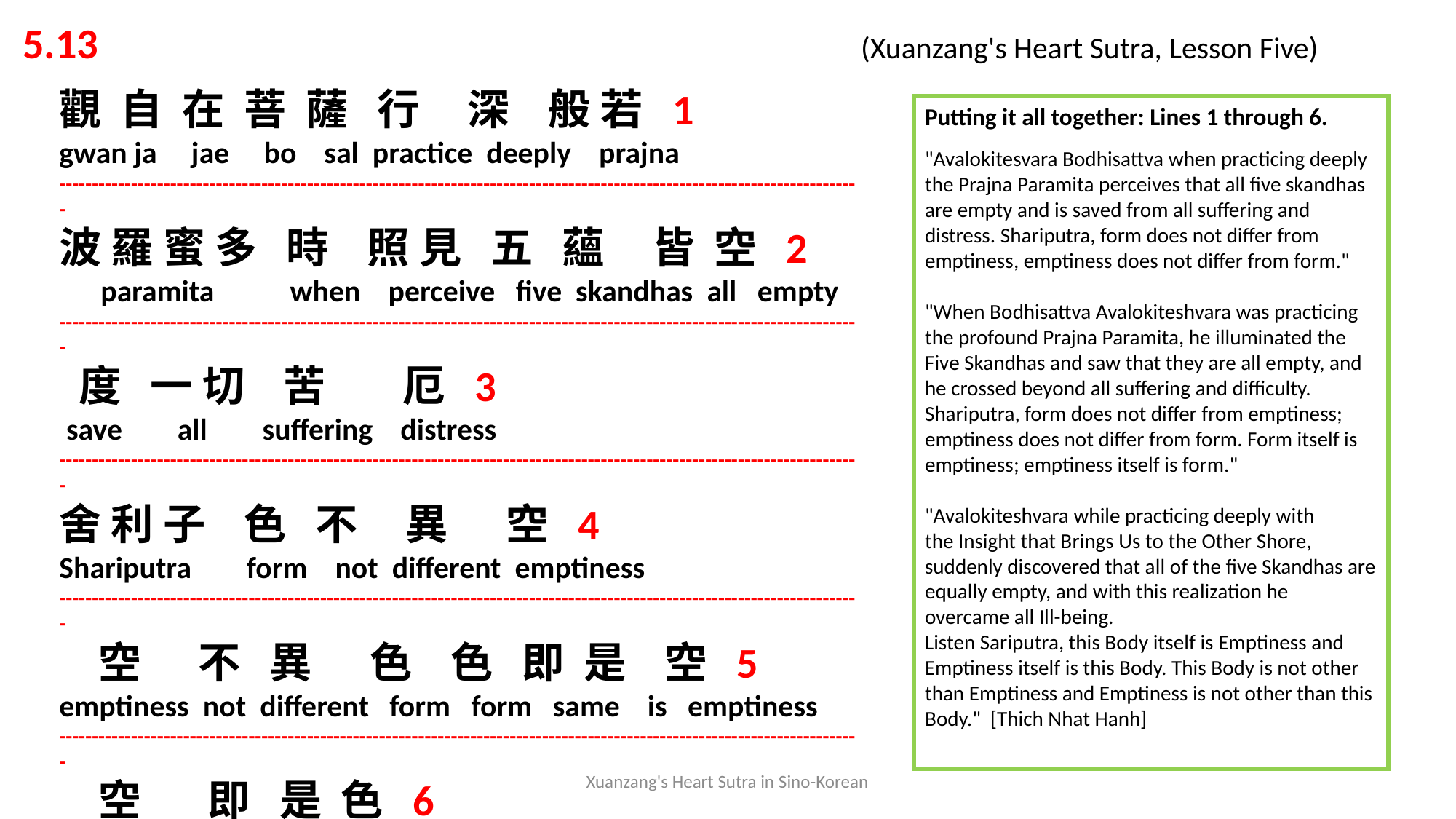

5.13                          			  	                   (Xuanzang's Heart Sutra, Lesson Five)
觀  自  在  菩  薩   行     深    般 若  1
gwan ja     jae     bo    sal  practice  deeply    prajna
---------------------------------------------------------------------------------------------------------------------------
波 羅 蜜 多   時    照 見   五   蘊     皆  空  2
      paramita           when    perceive   five  skandhas  all   empty
---------------------------------------------------------------------------------------------------------------------------
 度   一 切    苦        厄  3
 save        all        suffering    distress
---------------------------------------------------------------------------------------------------------------------------
舍 利 子    色   不     異      空  4
Shariputra        form    not  different  emptiness
---------------------------------------------------------------------------------------------------------------------------
   空      不   異      色    色   即  是    空  5
emptiness  not  different   form   form   same    is   emptiness
---------------------------------------------------------------------------------------------------------------------------
   空       即   是  色  6
emptiness   same    is     form
Putting it all together: Lines 1 through 6.

"Avalokitesvara Bodhisattva when practicing deeply the Prajna Paramita perceives that all five skandhas are empty and is saved from all suffering and distress. Shariputra, form does not differ from emptiness, emptiness does not differ from form."

"When Bodhisattva Avalokiteshvara was practicing the profound Prajna Paramita, he illuminated the Five Skandhas and saw that they are all empty, and he crossed beyond all suffering and difficulty.
Shariputra, form does not differ from emptiness; emptiness does not differ from form. Form itself is emptiness; emptiness itself is form."

"Avalokiteshvara while practicing deeply with
the Insight that Brings Us to the Other Shore,
suddenly discovered that all of the five Skandhas are equally empty, and with this realization he overcame all Ill-being.
Listen Sariputra, this Body itself is Emptiness and Emptiness itself is this Body. This Body is not other than Emptiness and Emptiness is not other than this Body."  [Thich Nhat Hanh]

Xuanzang's Heart Sutra in Sino-Korean